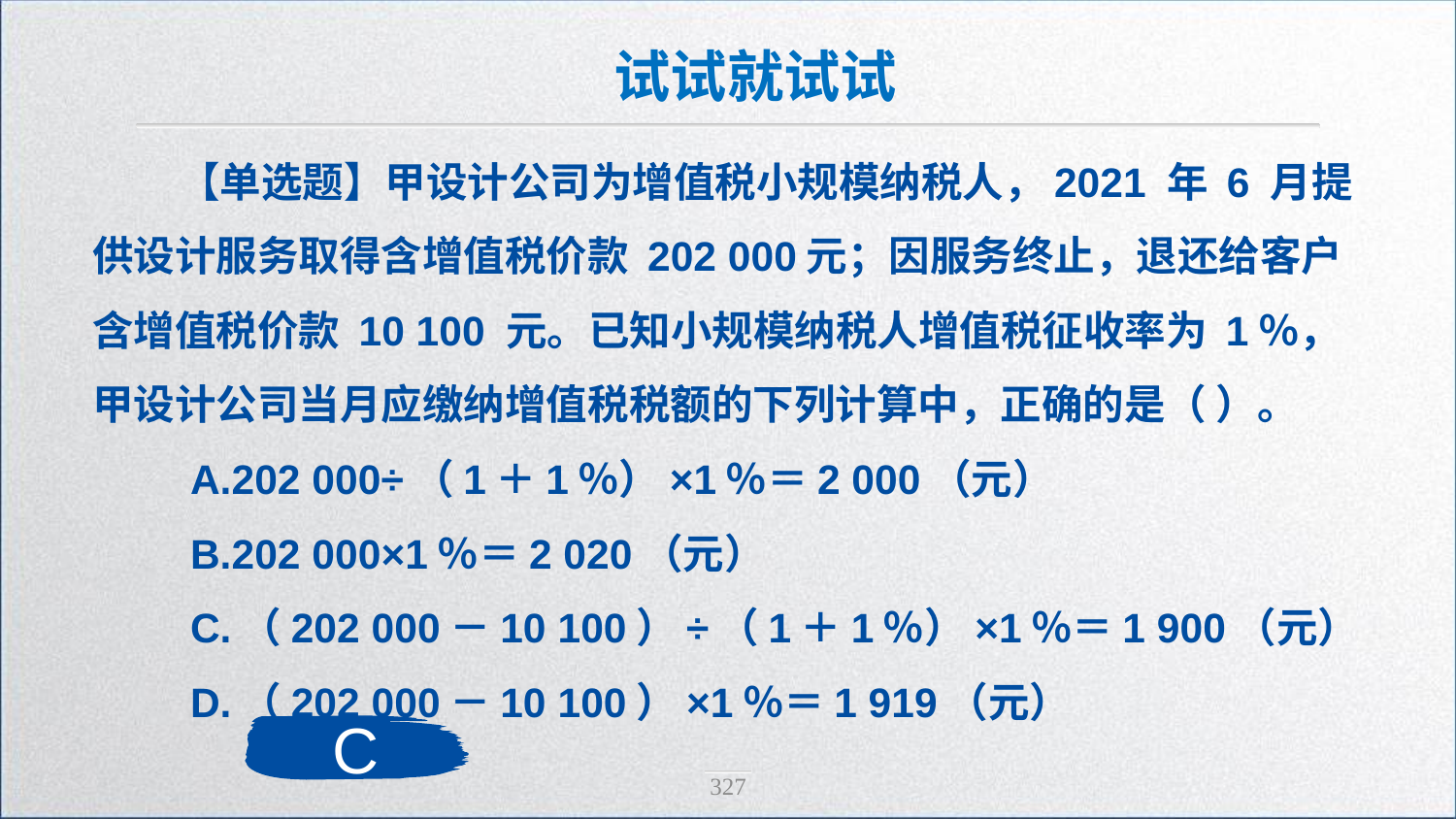

试试就试试
【单选题】甲设计公司为增值税小规模纳税人，2021 年 6 月提供设计服务取得含增值税价款 202 000元；因服务终止，退还给客户含增值税价款 10 100 元。已知小规模纳税人增值税征收率为 1％，甲设计公司当月应缴纳增值税税额的下列计算中，正确的是（ ）。
 A.202 000÷（1＋1％）×1％＝2 000（元）
 B.202 000×1％＝2 020（元）
 C.（202 000－10 100）÷（1＋1％）×1％＝1 900（元）
 D.（202 000－10 100）×1％＝1 919（元）

C
327